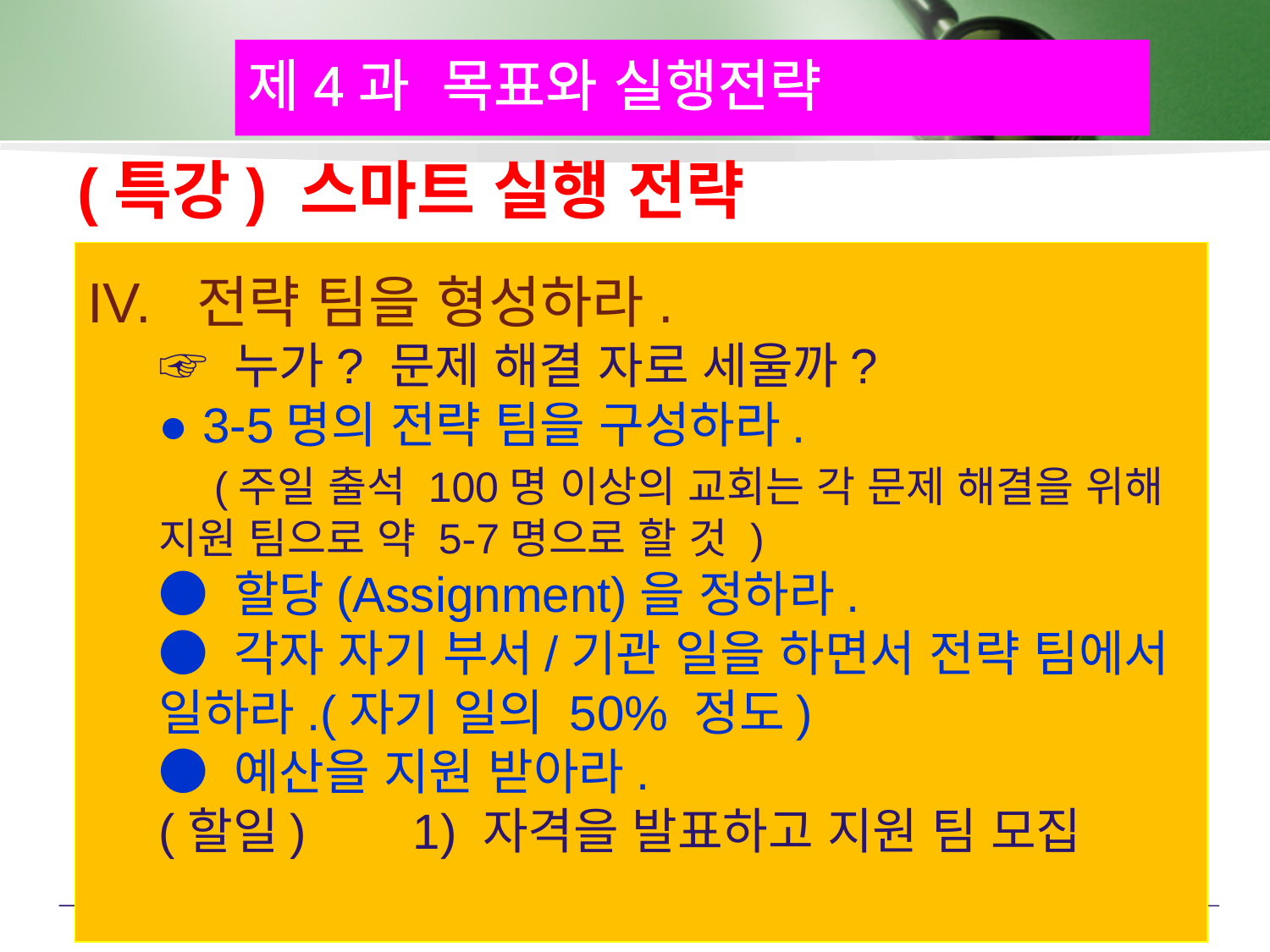

제4과  목표와 실행전략
# (특강) 스마트 실행 전략
IV.  전략 팀을 형성하라.
	☞ 누가? 문제 해결 자로 세울까?
	● 3-5명의 전략 팀을 구성하라.
	    (주일 출석 100명 이상의 교회는 각 문제 해결을 위해 지원 팀으로 약 5-7명으로 할 것 )
	● 할당(Assignment)을 정하라.
	● 각자 자기 부서/기관 일을 하면서 전략 팀에서 일하라.(자기 일의 50% 정도)
	● 예산을 지원 받아라.
	(할일) 	1) 자격을 발표하고 지원 팀 모집